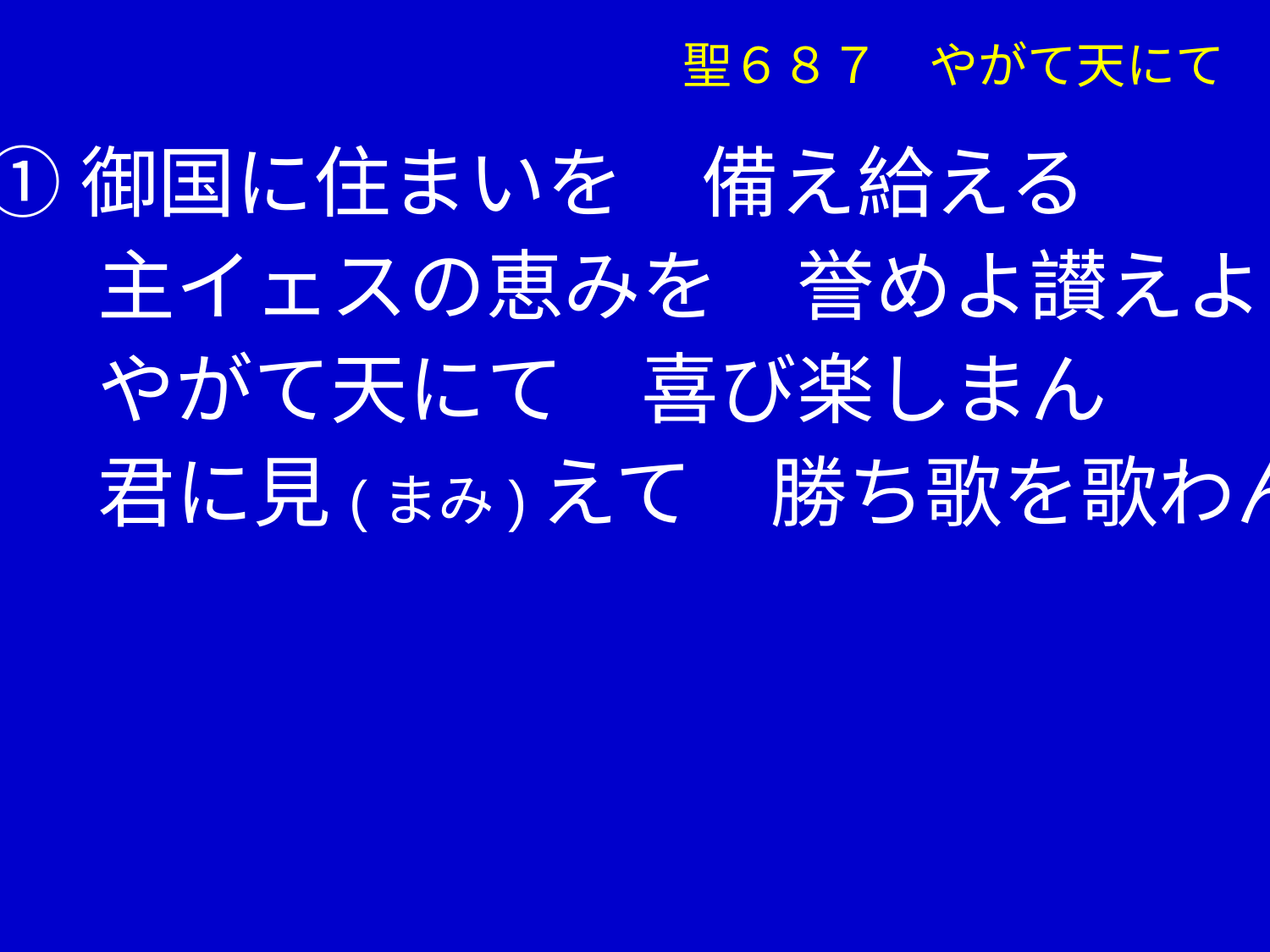

聖６８７　やがて天にて
①御国に住まいを　備え給える
 　主イェスの恵みを　誉めよ讃えよ
 　やがて天にて　喜び楽しまん
 　君に見(まみ)えて　勝ち歌を歌わん